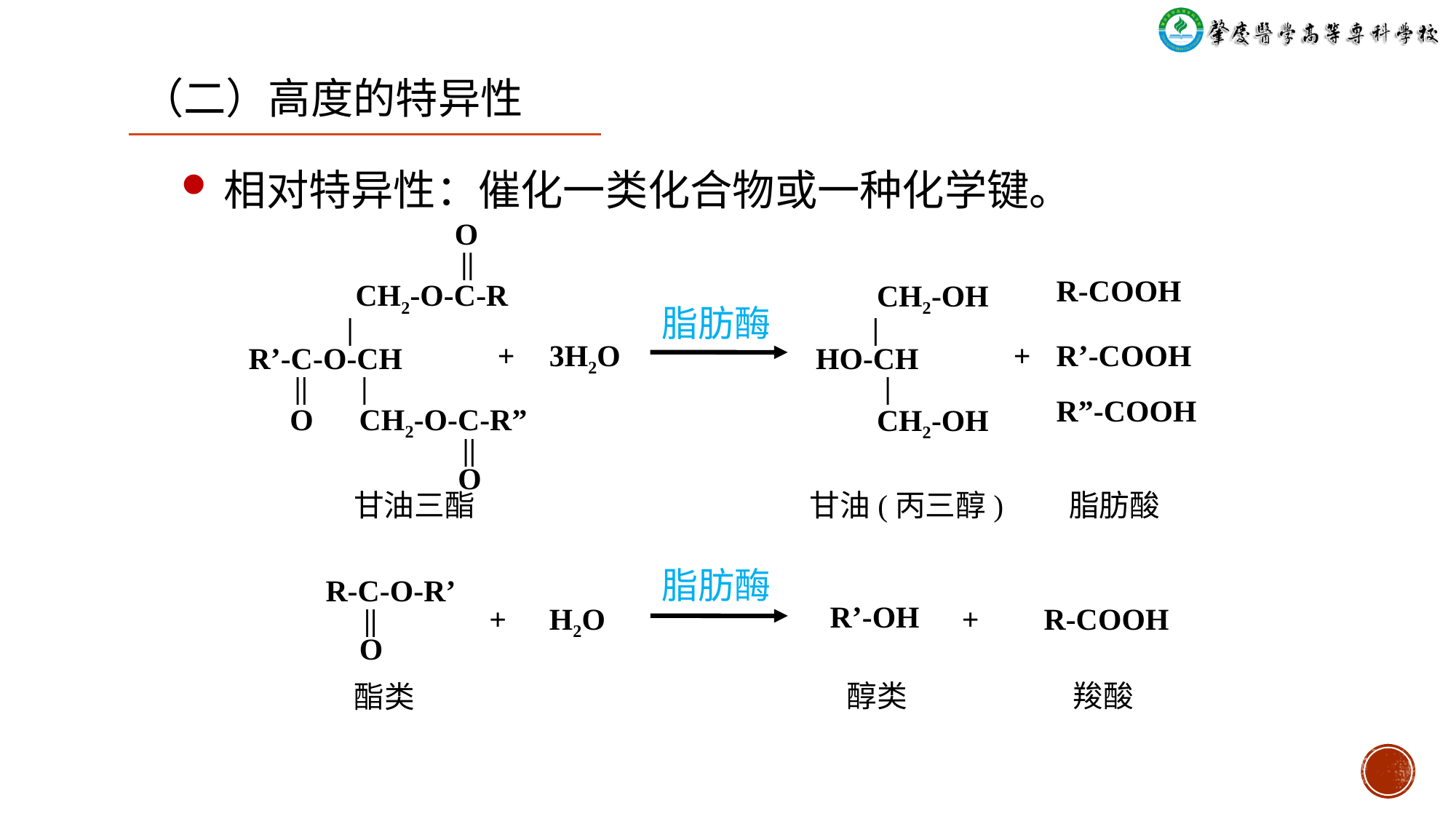

（二）高度的特异性
相对特异性：催化一类化合物或一种化学键。
                           O
                            ||
              CH2-O-C-R
                     |
R’-C-O-CH
      ||       |
      O      CH2-O-C-R”
                            ||
                            O
R-COOH
        CH2-OH
             |
HO-CH
         |
        CH2-OH
脂肪酶
+
3H2O
+
R’-COOH

R”-COOH
甘油三酯
甘油(丙三醇)
脂肪酸
脂肪酶
R-C-O-R’
     ||
     O
R’-OH
+
H2O
+
R-COOH

醇类
羧酸
酯类